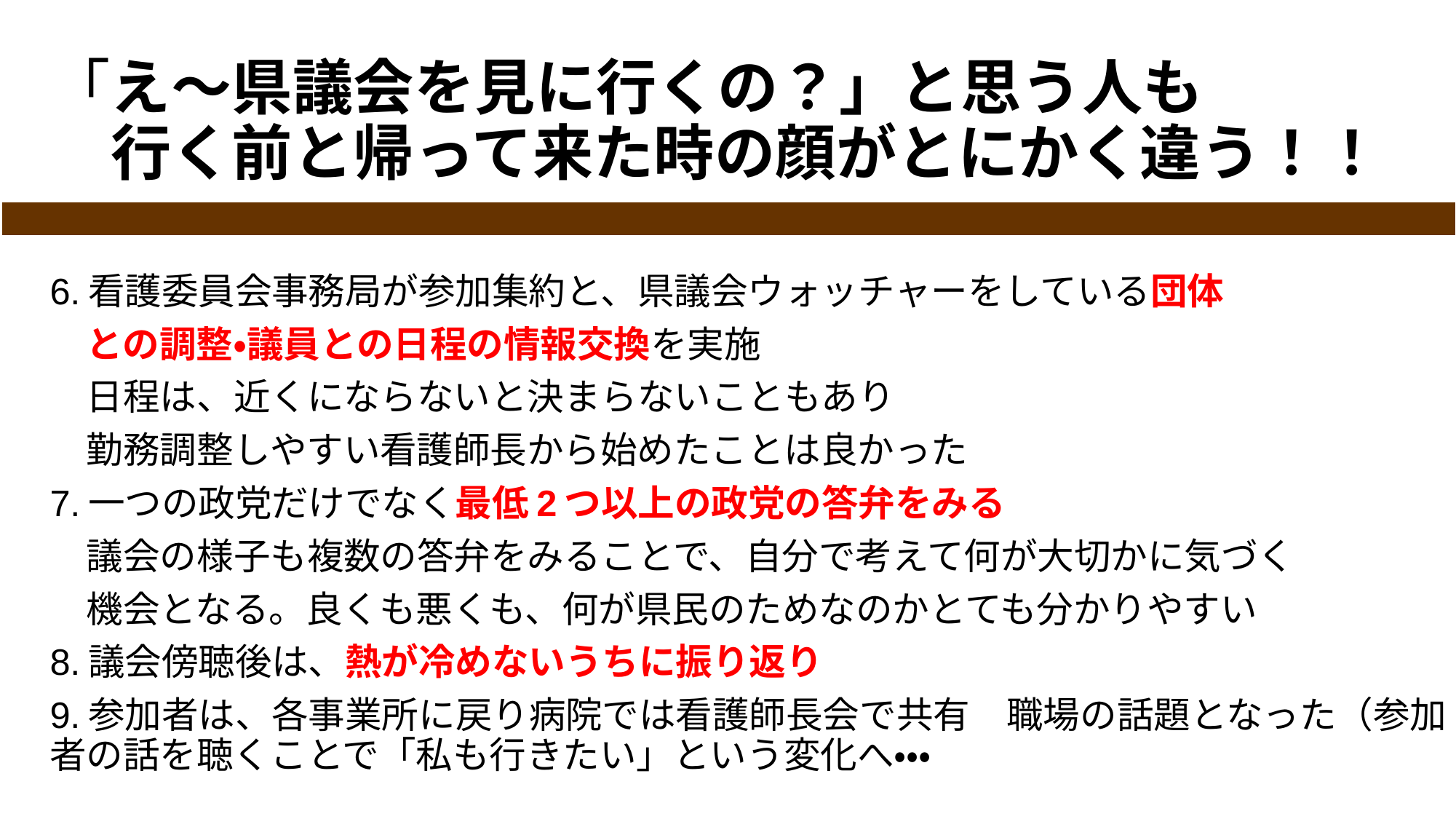

# 「え～県議会を見に行くの？」と思う人も 　行く前と帰って来た時の顔がとにかく違う！！

6.看護委員会事務局が参加集約と、県議会ウォッチャーをしている団体
　との調整・議員との日程の情報交換を実施
　日程は、近くにならないと決まらないこともあり
　勤務調整しやすい看護師長から始めたことは良かった
7.一つの政党だけでなく最低2つ以上の政党の答弁をみる
　議会の様子も複数の答弁をみることで、自分で考えて何が大切かに気づく
　機会となる。良くも悪くも、何が県民のためなのかとても分かりやすい
8.議会傍聴後は、熱が冷めないうちに振り返り
9.参加者は、各事業所に戻り病院では看護師長会で共有　職場の話題となった（参加者の話を聴くことで「私も行きたい」という変化へ・・・